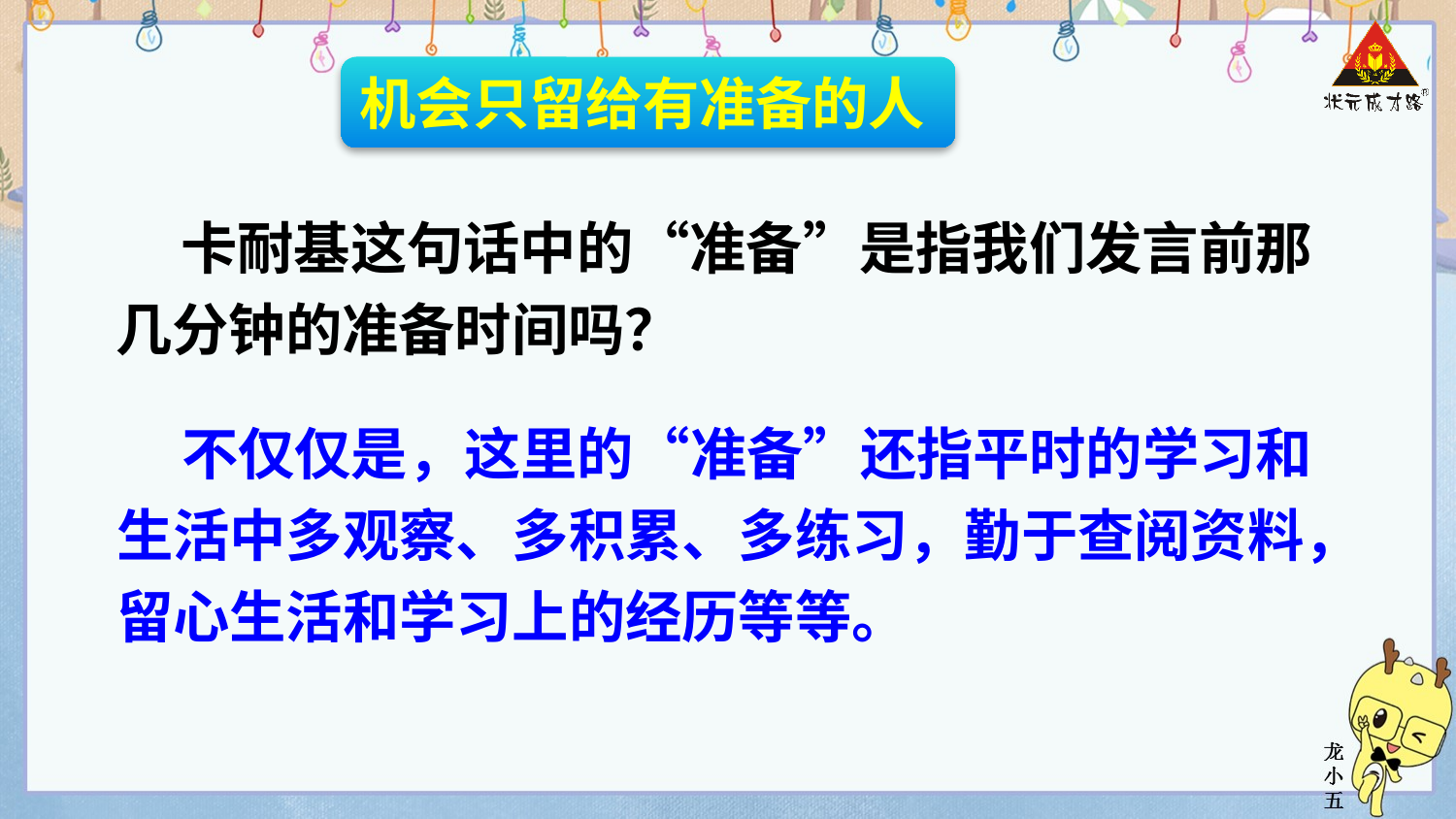

机会只留给有准备的人

    卡耐基这句话中的“准备”是指我们发言前那几分钟的准备时间吗？
    不仅仅是，这里的“准备”还指平时的学习和生活中多观察、多积累、多练习，勤于查阅资料，留心生活和学习上的经历等等。